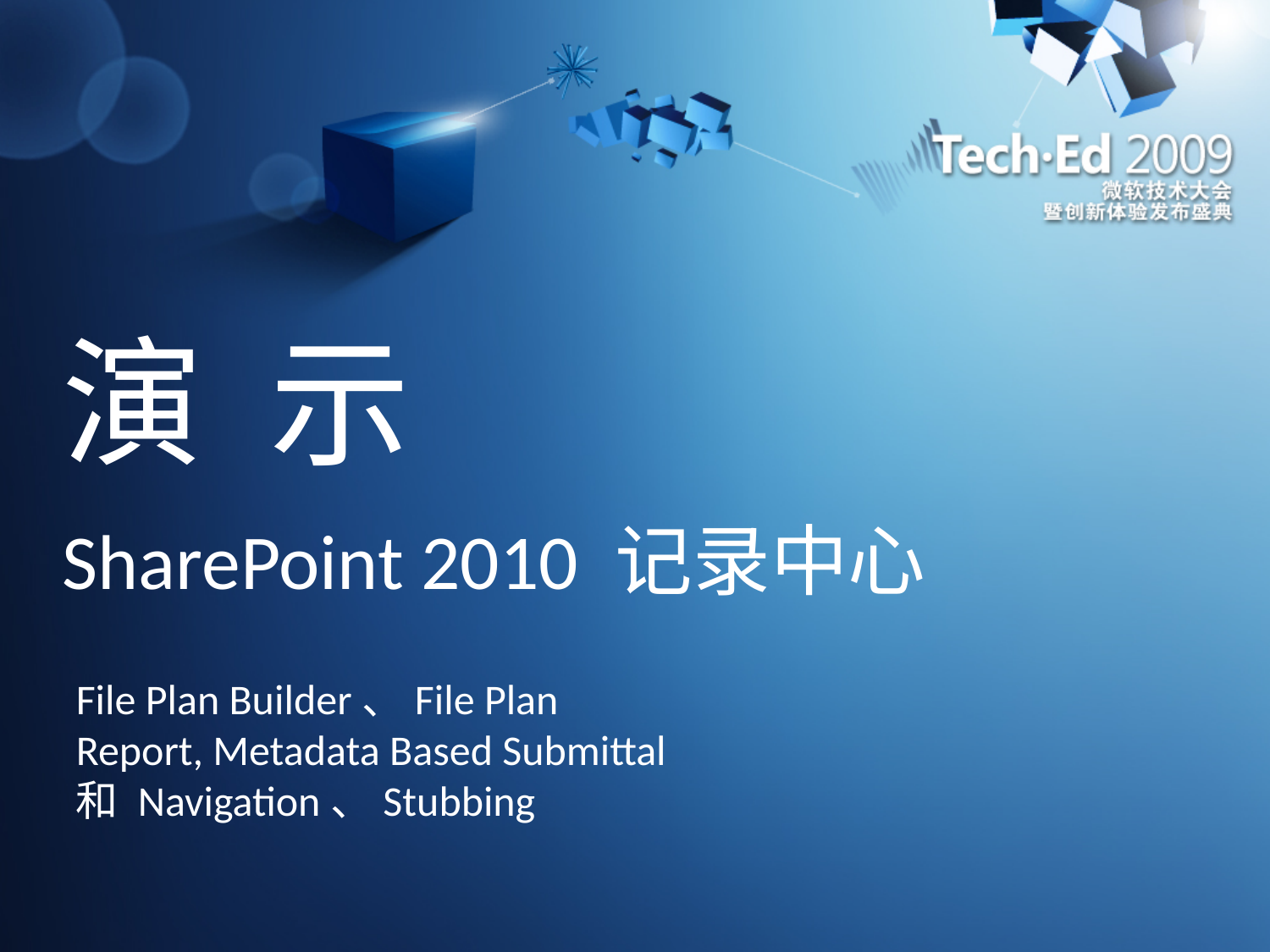

# 演 示
SharePoint 2010 记录中心
File Plan Builder、File Plan Report, Metadata Based Submittal 和 Navigation、Stubbing